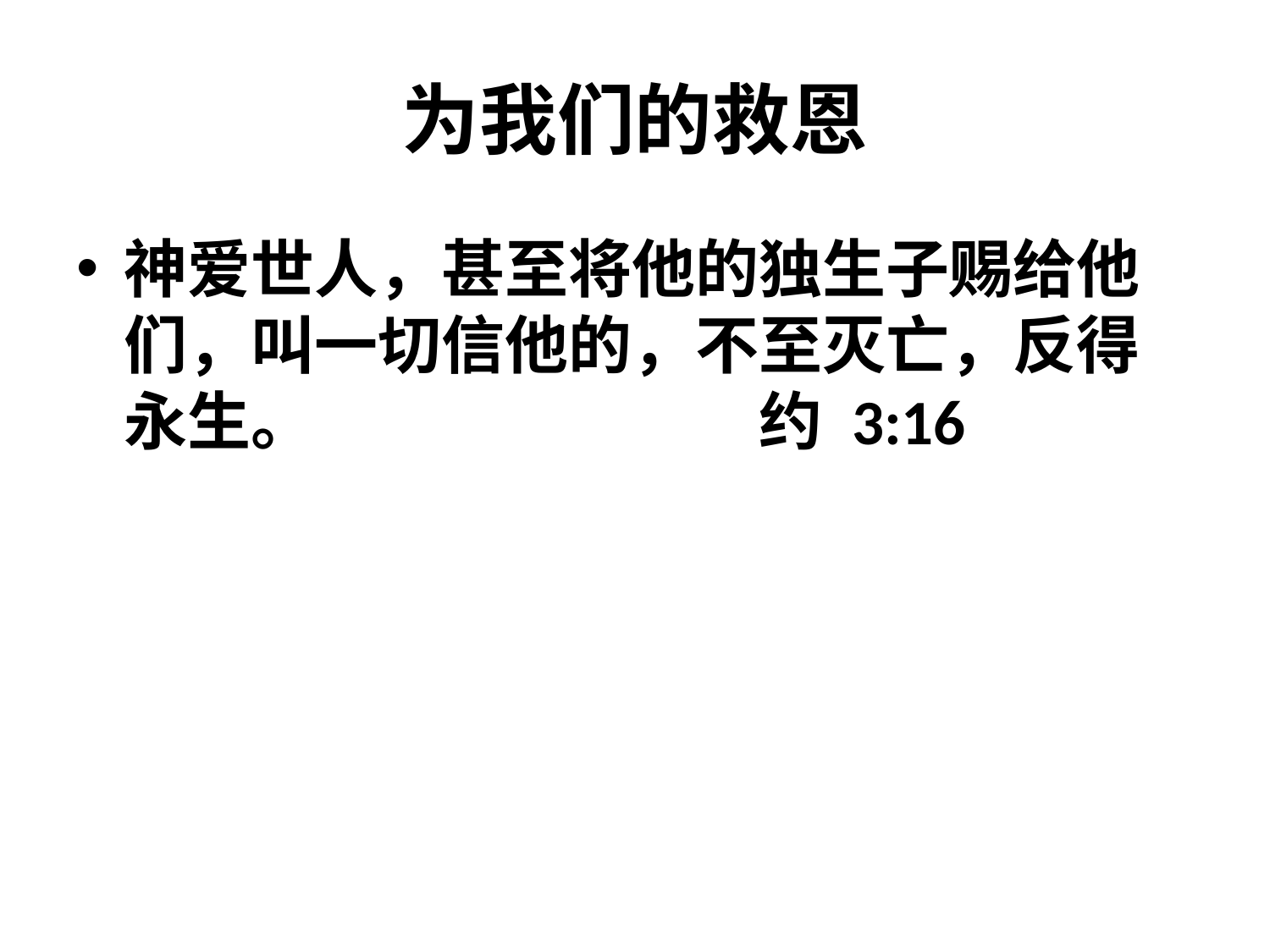

# 为我们的救恩
神爱世人，甚至将他的独生子赐给他们，叫一切信他的，不至灭亡，反得永生。				约 3:16